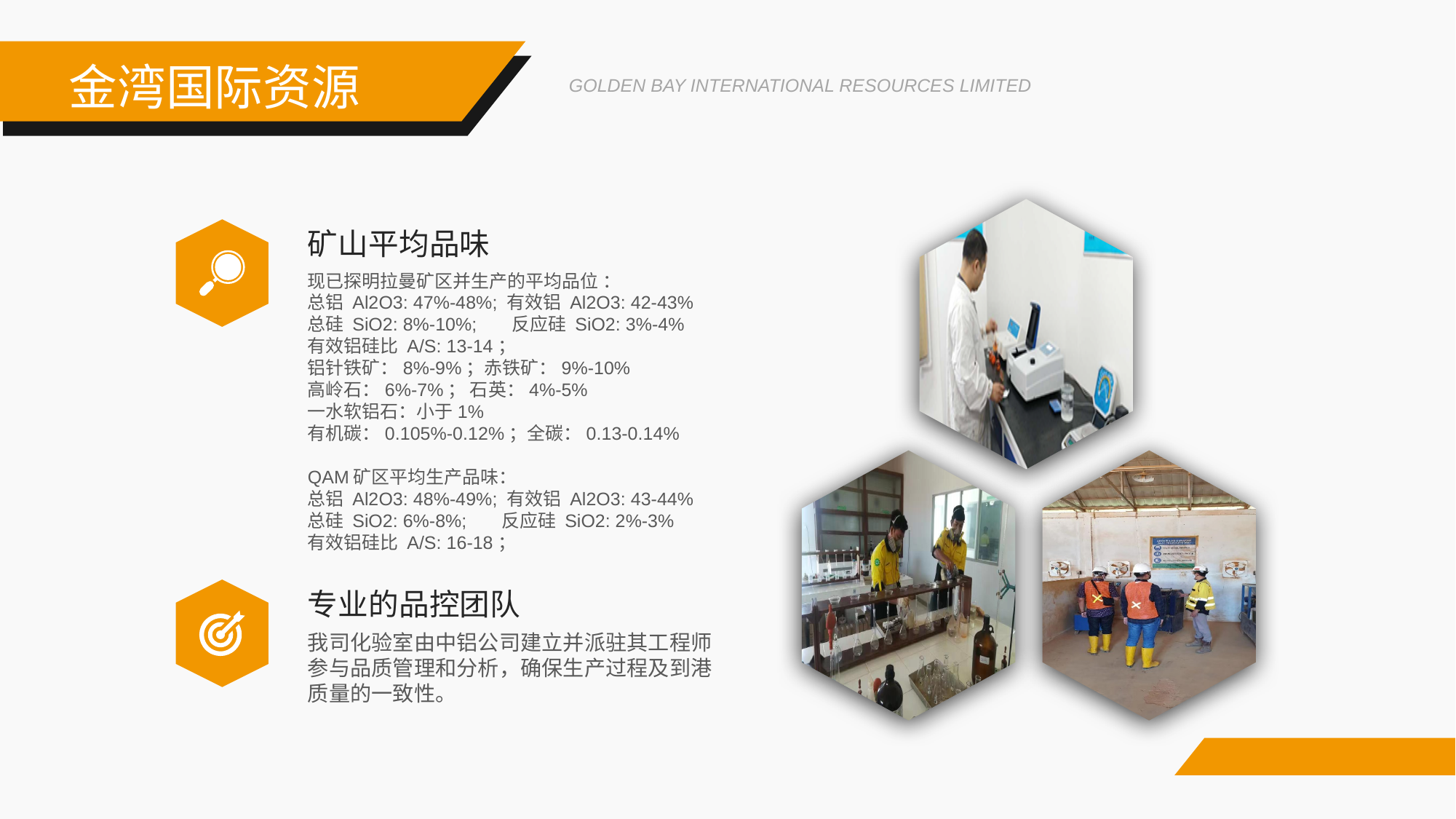

金湾国际资源

GOLDEN BAY INTERNATIONAL RESOURCES LIMITED

矿山平均品味
现已探明拉曼矿区并生产的平均品位 ：
总铝 Al2O3: 47%-48%; 有效铝 Al2O3: 42-43%
总硅 SiO2: 8%-10%;      反应硅 SiO2: 3%-4%
有效铝硅比 A/S: 13-14；
铝针铁矿：8%-9%；赤铁矿：9%-10%
高岭石：6%-7%； 石英：4%-5%
一水软铝石：小于1%
有机碳：0.105%-0.12%；全碳：0.13-0.14%

QAM矿区平均生产品味：
总铝 Al2O3: 48%-49%; 有效铝 Al2O3: 43-44%
总硅 SiO2: 6%-8%;      反应硅 SiO2: 2%-3%
有效铝硅比 A/S: 16-18；

专业的品控团队
我司化验室由中铝公司建立并派驻其工程师参与品质管理和分析，确保生产过程及到港质量的一致性。